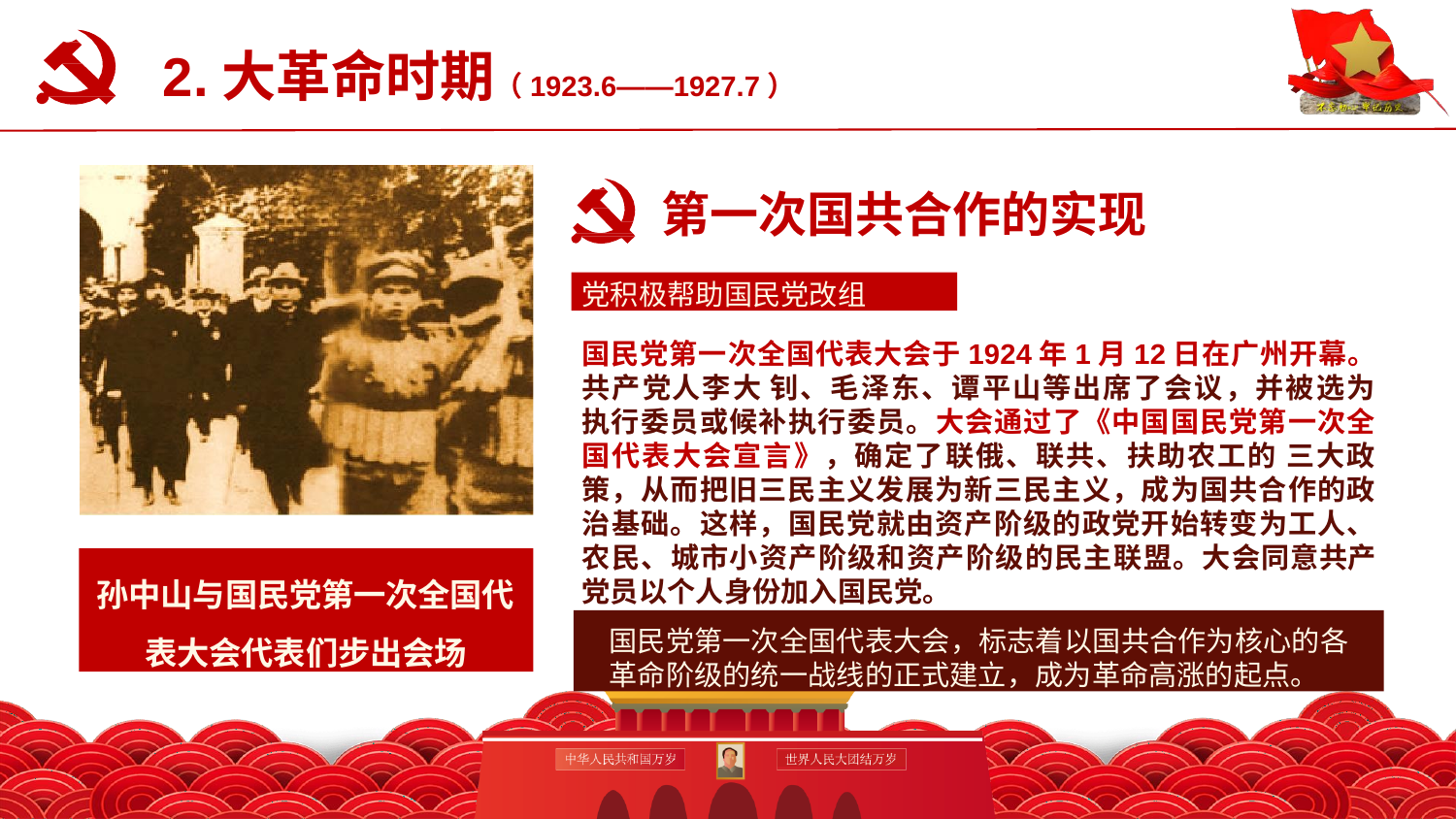

# 2.大革命时期（1923.6——1927.7）
认真学习党史新中国史

第一次国共合作的实现
党积极帮助国民党改组
国民党第一次全国代表大会于1924年1月12日在广州开幕。共产党人李大 钊、毛泽东、谭平山等出席了会议，并被选为执行委员或候补执行委员。大会通过了《中国国民党第一次全国代表大会宣言》，确定了联俄、联共、扶助农工的 三大政策，从而把旧三民主义发展为新三民主义，成为国共合作的政治基础。这样，国民党就由资产阶级的政党开始转变为工人、农民、城市小资产阶级和资产阶级的民主联盟。大会同意共产党员以个人身份加入国民党。
孙中山与国民党第一次全国代 表大会代表们步出会场
国民党第一次全国代表大会，标志着以国共合作为核心的各
革命阶级的统一战线的正式建立，成为革命高涨的起点。